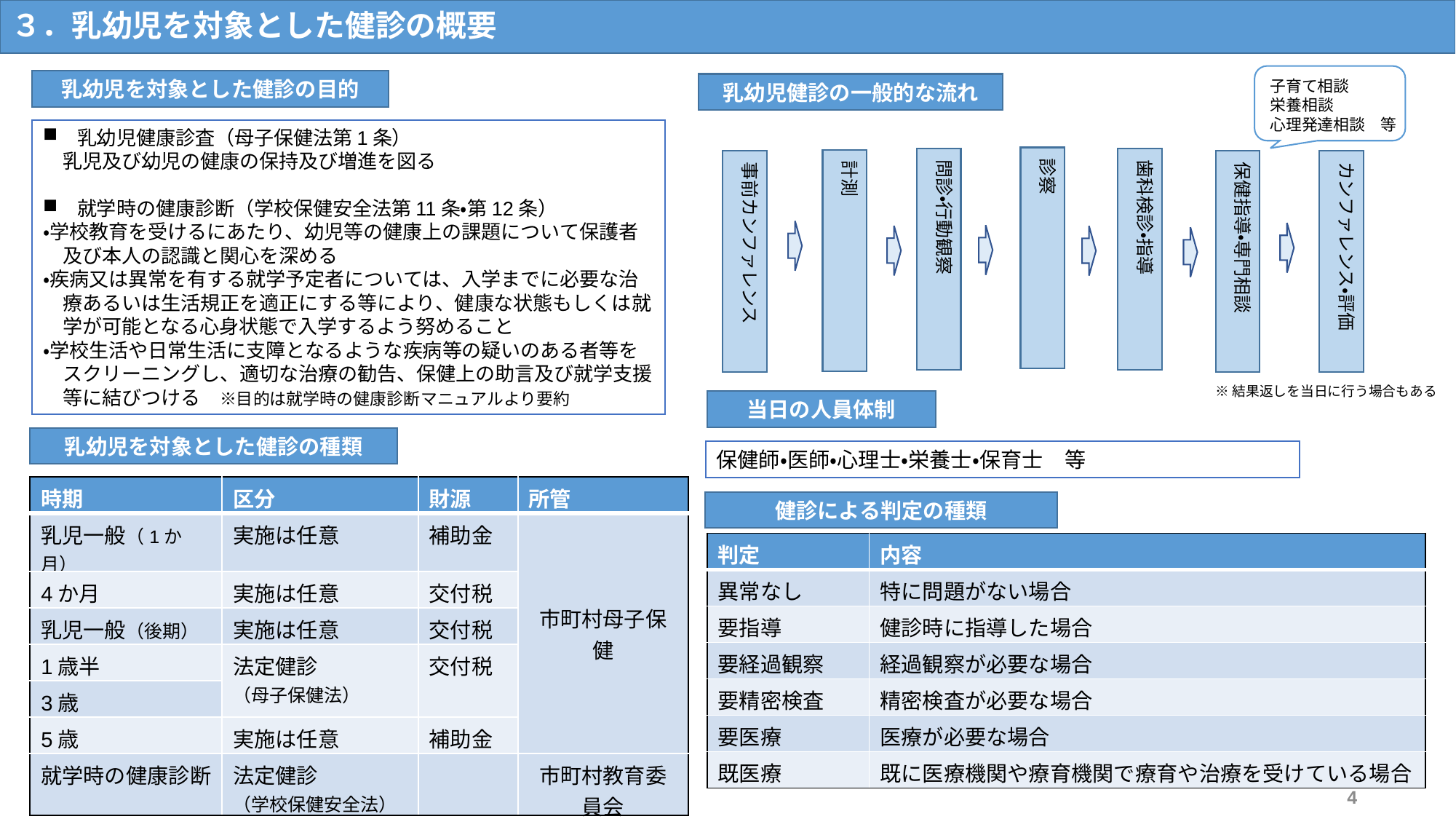

３．乳幼児を対象とした健診の概要

乳幼児を対象とした健診の目的
子育て相談
栄養相談
心理発達相談　等
乳幼児健診の一般的な流れ
乳幼児健康診査（母子保健法第1条）
　乳児及び幼児の健康の保持及び増進を図る

就学時の健康診断（学校保健安全法第11条・第12条）
・学校教育を受けるにあたり、幼児等の健康上の課題について保護者
　及び本人の認識と関心を深める
・疾病又は異常を有する就学予定者については、入学までに必要な治
　療あるいは生活規正を適正にする等により、健康な状態もしくは就
　学が可能となる心身状態で入学するよう努めること
・学校生活や日常生活に支障となるような疾病等の疑いのある者等を
　スクリーニングし、適切な治療の勧告、保健上の助言及び就学支援
　等に結びつける　※目的は就学時の健康診断マニュアルより要約
診察
問診・行動観察
歯科検診・指導
計測
事前カンファレンス
カンファレンス・評価
保健指導・専門相談

※結果返しを当日に行う場合もある
当日の人員体制
乳幼児を対象とした健診の種類
保健師・医師・心理士・栄養士・保育士　等
| 時期 | 区分 | 財源 | 所管 |
| --- | --- | --- | --- |
| 乳児一般（1か月） | 実施は任意 | 補助金 | 市町村母子保健 |
| 4か月 | 実施は任意 | 交付税 |  |
| 乳児一般（後期） | 実施は任意 | 交付税 |  |
| 1歳半 | 法定健診 （母子保健法） | 交付税 |  |
| 3歳 | 法定健診 |  |  |
| 5歳 | 実施は任意 | 補助金 |  |
| 就学時の健康診断 | 法定健診 （学校保健安全法） |  | 市町村教育委員会 |
健診による判定の種類
| 判定 | 内容 |
| --- | --- |
| 異常なし | 特に問題がない場合 |
| 要指導 | 健診時に指導した場合 |
| 要経過観察 | 経過観察が必要な場合 |
| 要精密検査 | 精密検査が必要な場合 |
| 要医療 | 医療が必要な場合 |
| 既医療 | 既に医療機関や療育機関で療育や治療を受けている場合 |
4